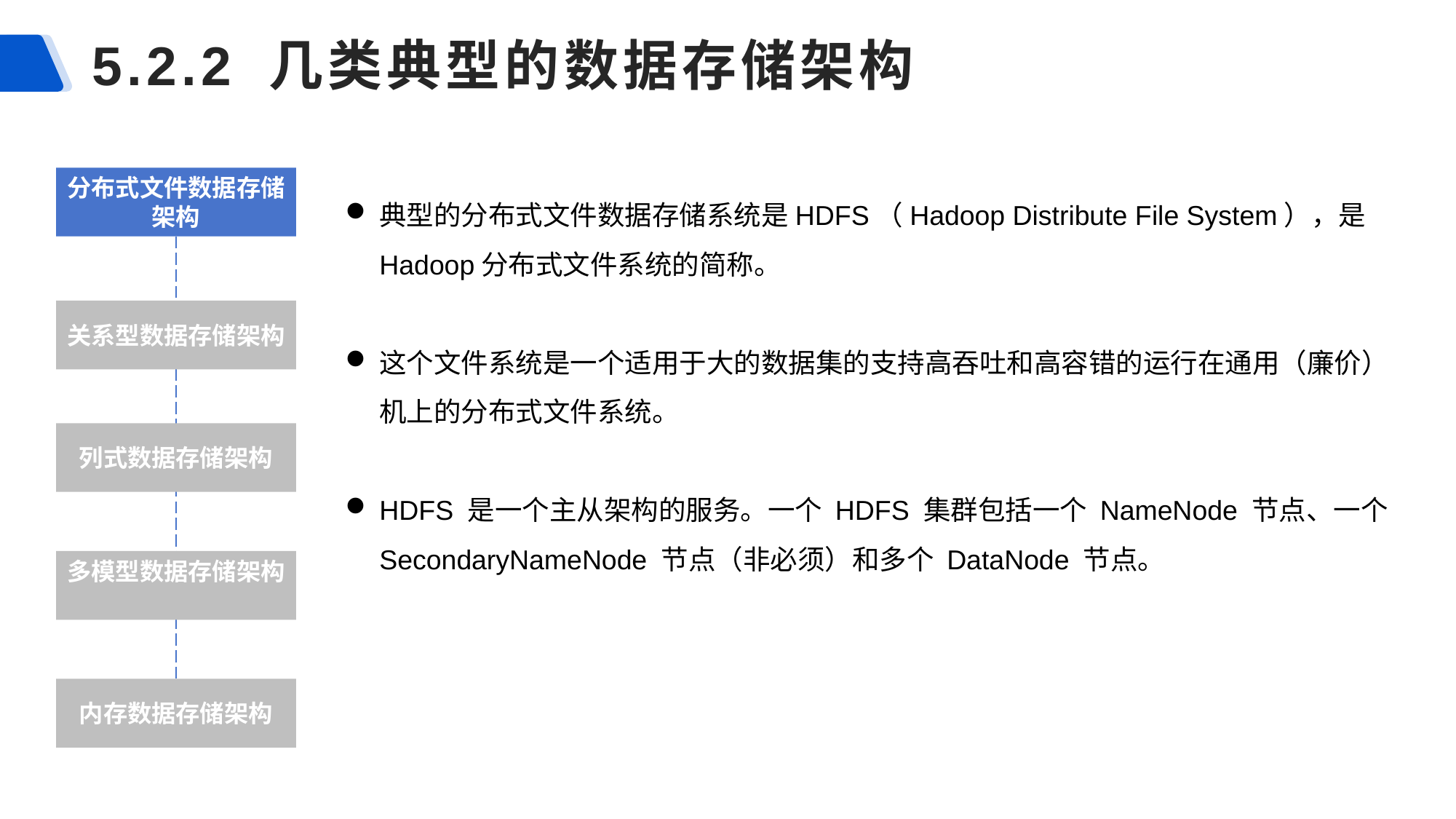

# 5.2.2 几类典型的数据存储架构
分布式文件数据存储架构
典型的分布式文件数据存储系统是HDFS（Hadoop Distribute File System），是Hadoop分布式文件系统的简称。

这个文件系统是一个适用于大的数据集的支持高吞吐和高容错的运行在通用（廉价）机上的分布式文件系统。

HDFS 是一个主从架构的服务。一个 HDFS 集群包括一个 NameNode 节点、一个 SecondaryNameNode 节点（非必须）和多个 DataNode 节点。
关系型数据存储架构
列式数据存储架构
多模型数据存储架构
内存数据存储架构